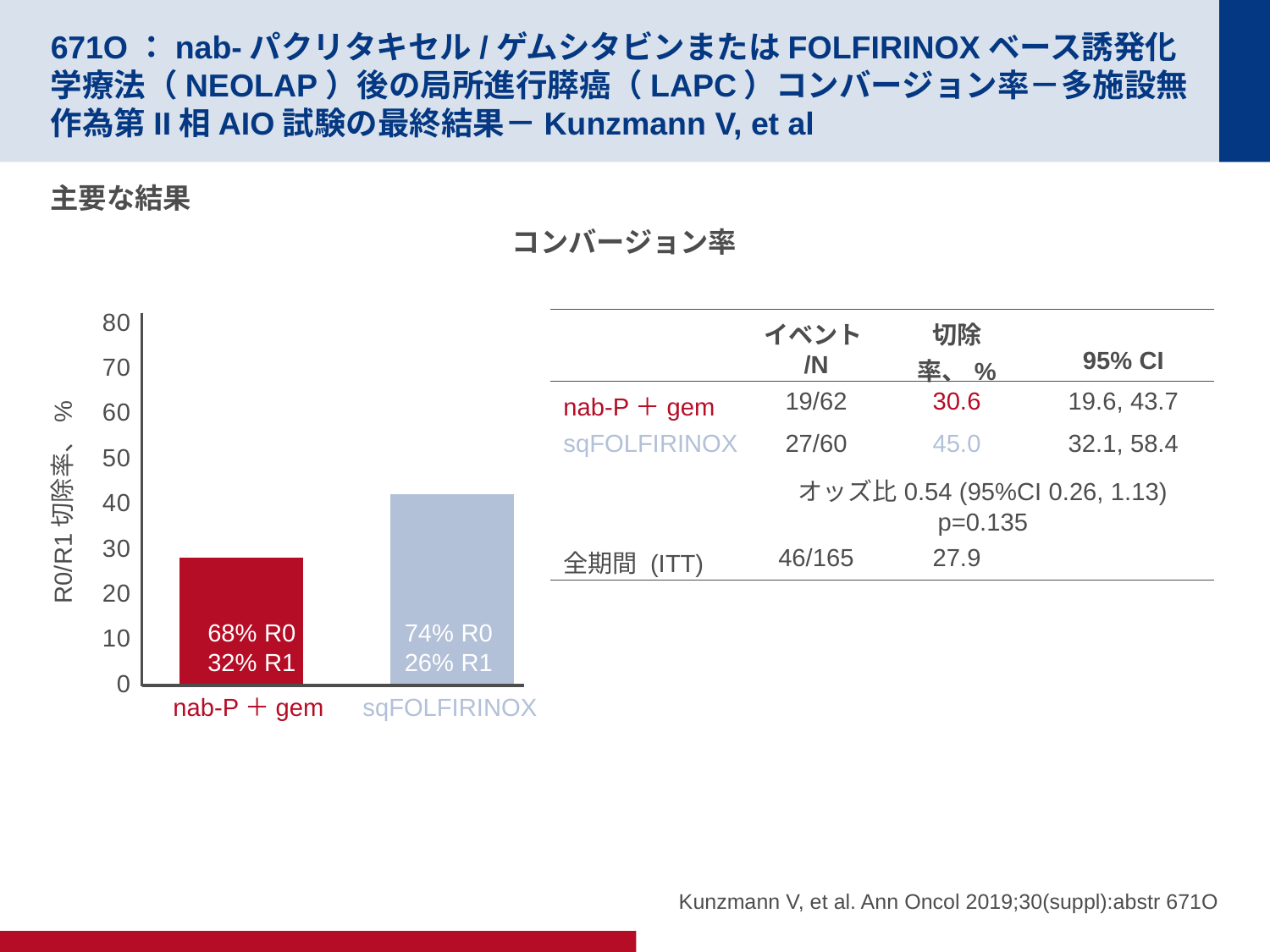

# 671O：nab-パクリタキセル/ゲムシタビンまたはFOLFIRINOXベース誘発化学療法（NEOLAP）後の局所進行膵癌（LAPC）コンバージョン率－多施設無作為第II相AIO試験の最終結果－Kunzmann V, et al
主要な結果
コンバージョン率

### Chart

| Category | Series 1 |
|---|---|
| Category 1 | 28.0 |
R0/R1切除率、%
68% R0
32% R1
74% R0
26% R1
nab-P＋gem
sqFOLFIRINOX
|  | イベント/N | 切除率、% | 95% CI |
| --- | --- | --- | --- |
| nab-P＋gem | 19/62 | 30.6 | 19.6, 43.7 |
| sqFOLFIRINOX | 27/60 | 45.0 | 32.1, 58.4 |
|  | オッズ比0.54 (95%CI 0.26, 1.13) p=0.135 |  |  |
| 全期間 (ITT) | 46/165 | 27.9 |  |
Kunzmann V, et al. Ann Oncol 2019;30(suppl):abstr 671O